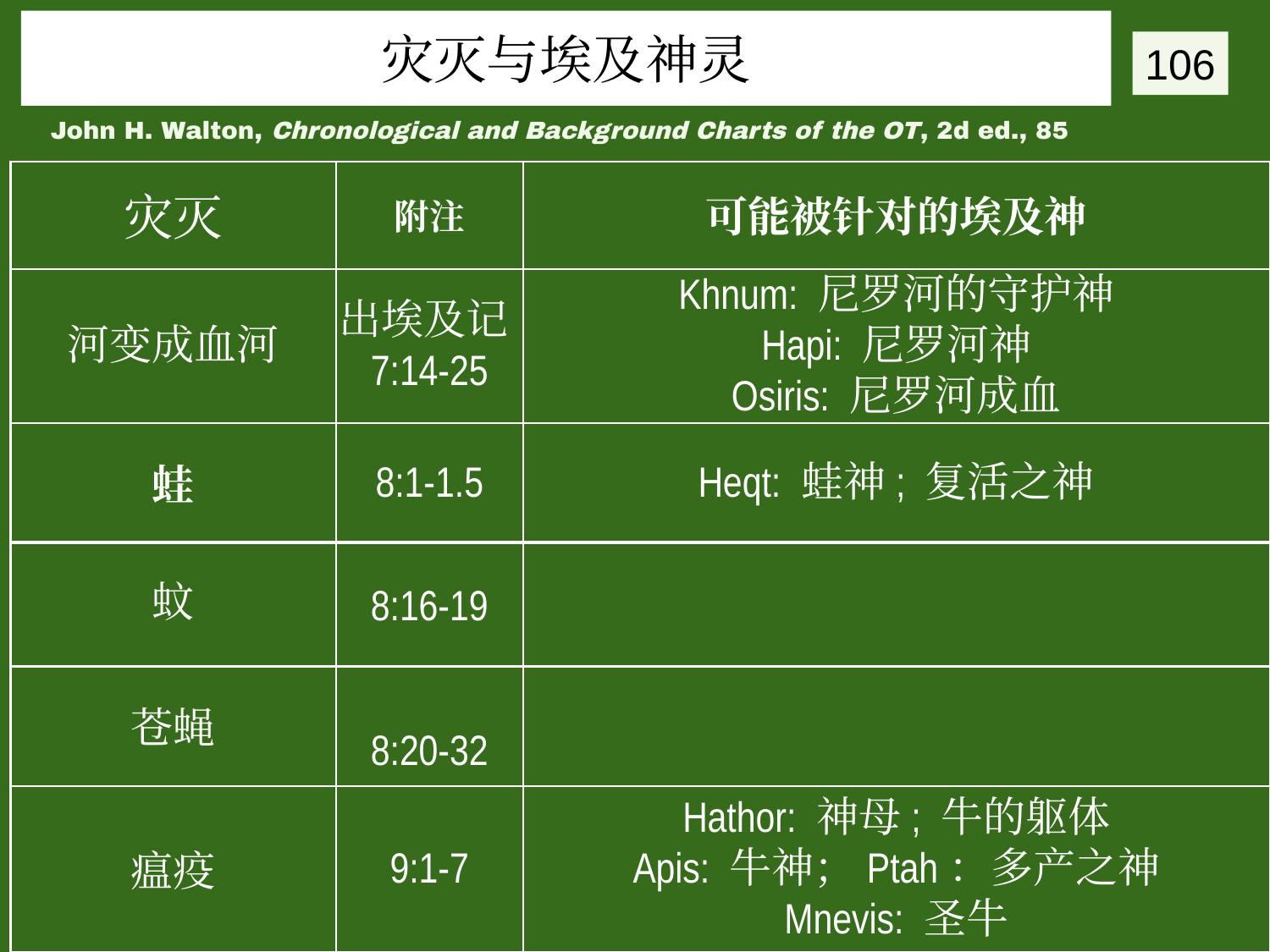

# 灾灭与埃及神灵
106
John H. Walton, Chronological and Background Charts of the OT, 2d ed., 85
灾灭

附注

可能被针对的埃及神

河变成血河

出埃及记
7:14-25

Khnum: 尼罗河的守护神
Hapi: 尼罗河神
Osiris: 尼罗河成血

蛙

8:1-1.5

Heqt: 蛙神; 复活之神

蚊

8:16-19

苍蝇

8:20-32

瘟疫

9:1-7

Hathor: 神母; 牛的躯体
Apis: 牛神；Ptah：多产之神
Mnevis: 圣牛